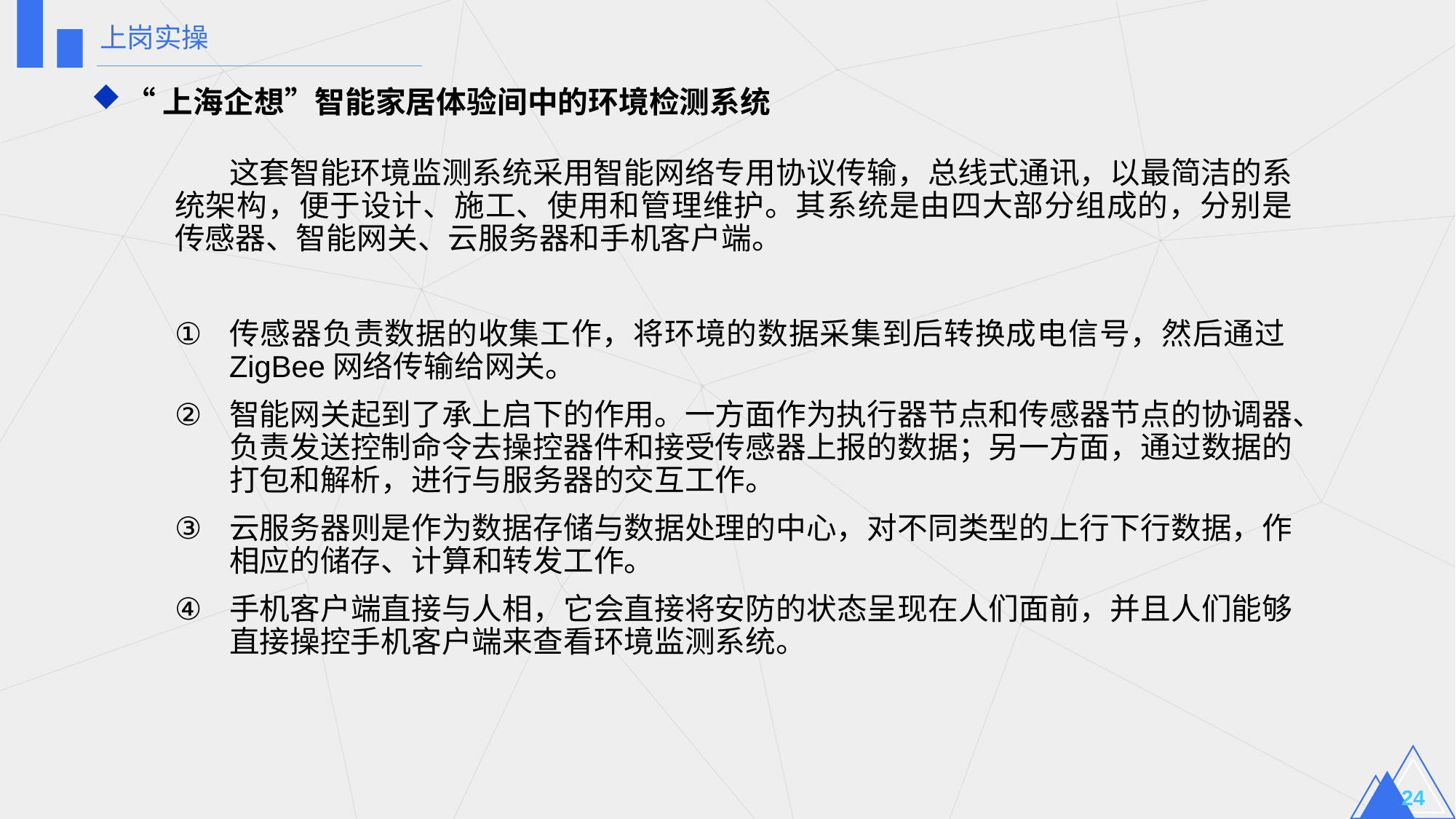

上岗实操
“上海企想”智能家居体验间中的环境检测系统
       这套智能环境监测系统采用智能网络专用协议传输，总线式通讯，以最简洁的系统架构，便于设计、施工、使用和管理维护。其系统是由四大部分组成的，分别是传感器、智能网关、云服务器和手机客户端。

传感器负责数据的收集工作，将环境的数据采集到后转换成电信号，然后通过ZigBee网络传输给网关。
智能网关起到了承上启下的作用。一方面作为执行器节点和传感器节点的协调器、负责发送控制命令去操控器件和接受传感器上报的数据；另一方面，通过数据的打包和解析，进行与服务器的交互工作。
云服务器则是作为数据存储与数据处理的中心，对不同类型的上行下行数据，作相应的储存、计算和转发工作。
手机客户端直接与人相，它会直接将安防的状态呈现在人们面前，并且人们能够直接操控手机客户端来查看环境监测系统。

24